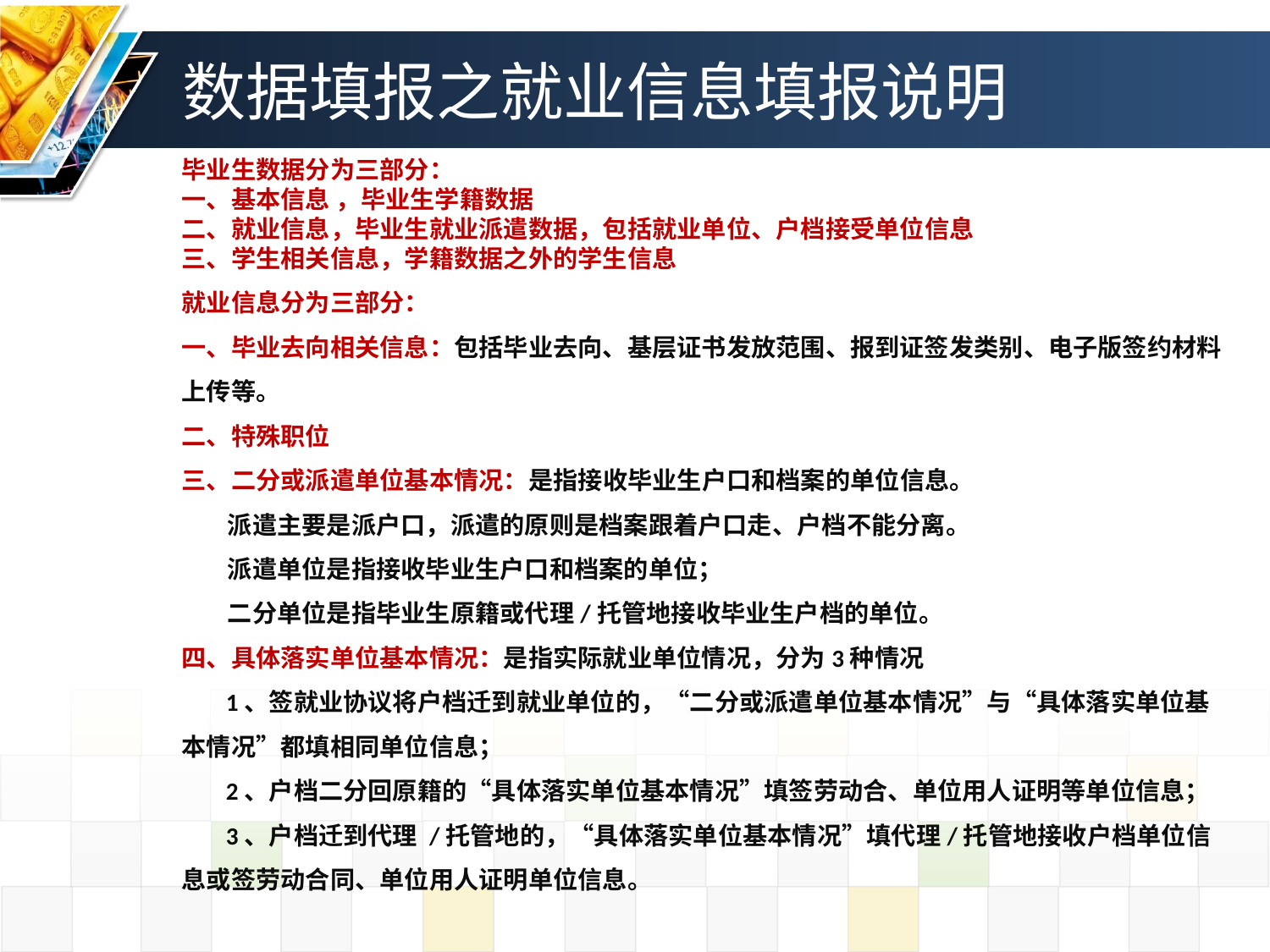

# 数据填报之就业信息填报说明
毕业生数据分为三部分：
一、基本信息 ，毕业生学籍数据
二、就业信息，毕业生就业派遣数据，包括就业单位、户档接受单位信息
三、学生相关信息，学籍数据之外的学生信息
就业信息分为三部分：
一、毕业去向相关信息：包括毕业去向、基层证书发放范围、报到证签发类别、电子版签约材料上传等。
二、特殊职位
三、二分或派遣单位基本情况：是指接收毕业生户口和档案的单位信息。
       派遣主要是派户口，派遣的原则是档案跟着户口走、户档不能分离。
       派遣单位是指接收毕业生户口和档案的单位；
       二分单位是指毕业生原籍或代理/托管地接收毕业生户档的单位。
四、具体落实单位基本情况：是指实际就业单位情况，分为3种情况
        1、签就业协议将户档迁到就业单位的，“二分或派遣单位基本情况”与“具体落实单位基本情况”都填相同单位信息；
        2、户档二分回原籍的“具体落实单位基本情况”填签劳动合、单位用人证明等单位信息；
        3、户档迁到代理 /托管地的，“具体落实单位基本情况”填代理/托管地接收户档单位信息或签劳动合同、单位用人证明单位信息。